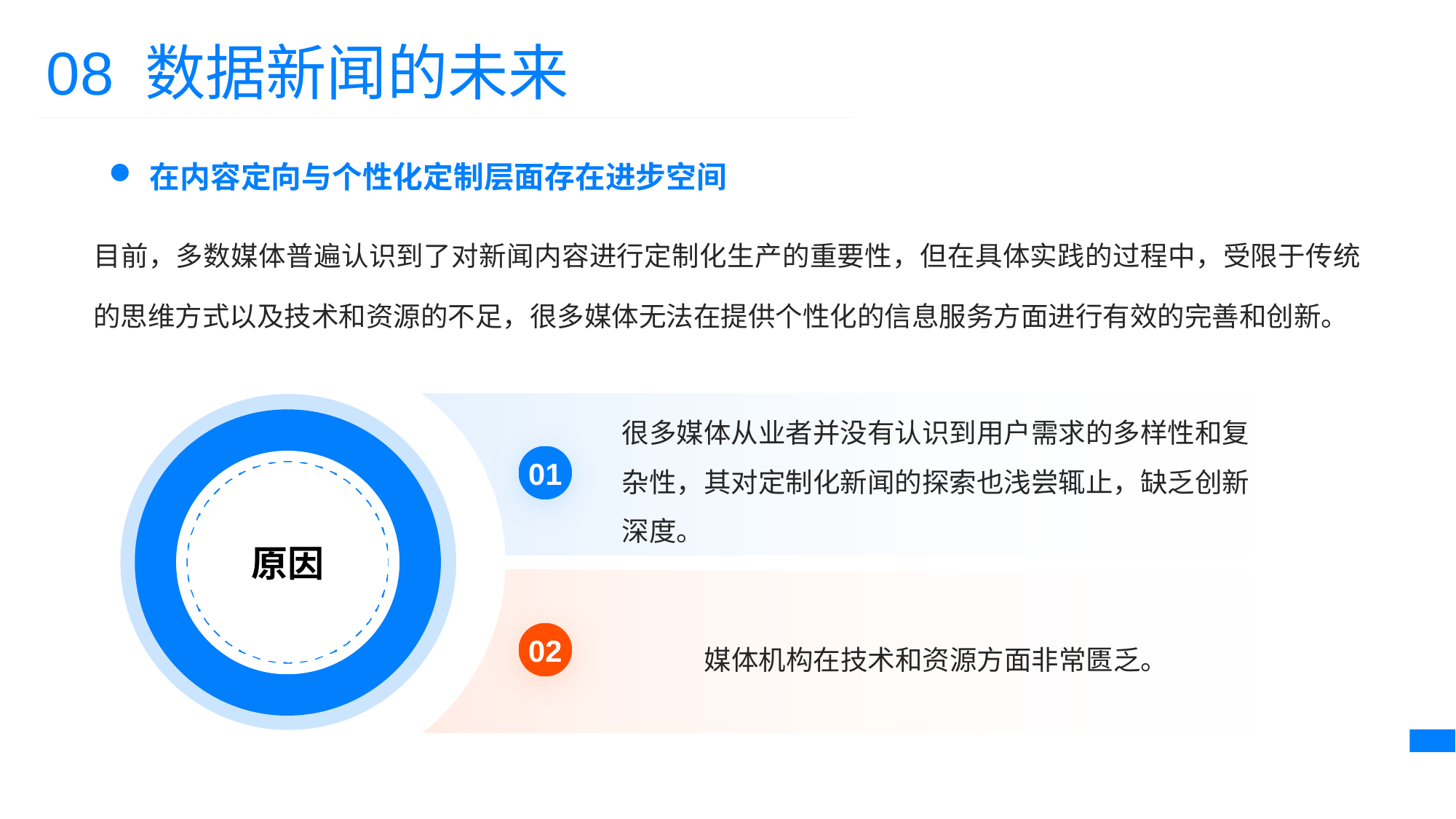

08 数据新闻的未来
在内容定向与个性化定制层面存在进步空间
目前，多数媒体普遍认识到了对新闻内容进行定制化生产的重要性，但在具体实践的过程中，受限于传统的思维方式以及技术和资源的不足，很多媒体无法在提供个性化的信息服务方面进行有效的完善和创新。
很多媒体从业者并没有认识到用户需求的多样性和复杂性，其对定制化新闻的探索也浅尝辄止，缺乏创新深度。

01
原因
媒体机构在技术和资源方面非常匮乏。
02